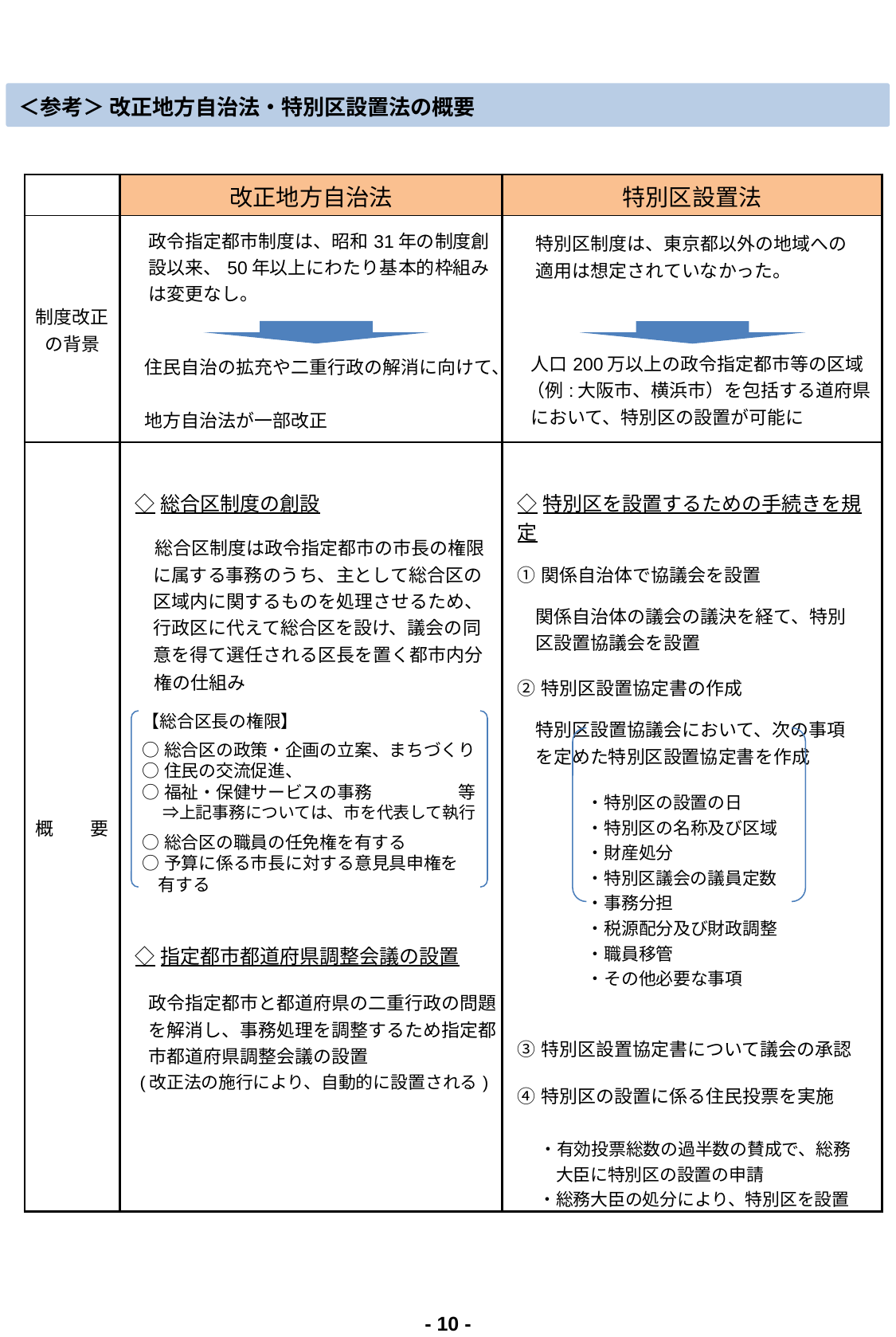

＜参考＞ 改正地方自治法・特別区設置法の概要
|  | 改正地方自治法 | 特別区設置法 |
| --- | --- | --- |
| 制度改正 の背景 | 政令指定都市制度は、昭和31年の制度創 設以来、50年以上にわたり基本的枠組み は変更なし。 住民自治の拡充や二重行政の解消に向けて、 地方自治法が一部改正 | 特別区制度は、東京都以外の地域への 　適用は想定されていなかった。 人口200万以上の政令指定都市等の区域 （例:大阪市、横浜市）を包括する道府県 において、特別区の設置が可能に |
| 概　　要 | ◇総合区制度の創設 　総合区制度は政令指定都市の市長の権限 に属する事務のうち、主として総合区の 　区域内に関するものを処理させるため、 　行政区に代えて総合区を設け、議会の同 　意を得て選任される区長を置く都市内分 権の仕組み ◇指定都市都道府県調整会議の設置 　政令指定都市と都道府県の二重行政の問題 を解消し、事務処理を調整するため指定都 市都道府県調整会議の設置 (改正法の施行により、自動的に設置される) | ◇特別区を設置するための手続きを規定 ①関係自治体で協議会を設置 　関係自治体の議会の議決を経て、特別 　区設置協議会を設置 　　 ②特別区設置協定書の作成 　特別区設置協議会において、次の事項 を定めた特別区設置協定書を作成 　　　　・特別区の設置の日 　　　　・特別区の名称及び区域 　　　　・財産処分 　　　　・特別区議会の議員定数 　　　　・事務分担 　　　　・税源配分及び財政調整 　　　　・職員移管 　　　　・その他必要な事項 ③特別区設置協定書について議会の承認 ④特別区の設置に係る住民投票を実施 　 ・有効投票総数の過半数の賛成で、総務 　　 大臣に特別区の設置の申請 　 ・総務大臣の処分により、特別区を設置 |

【総合区長の権限】

○総合区の政策・企画の立案、まちづくり
○住民の交流促進、
○福祉・保健サービスの事務　　　　　等
　 ⇒上記事務については、市を代表して執行

○総合区の職員の任免権を有する
○予算に係る市長に対する意見具申権を
   有する

- 10 -